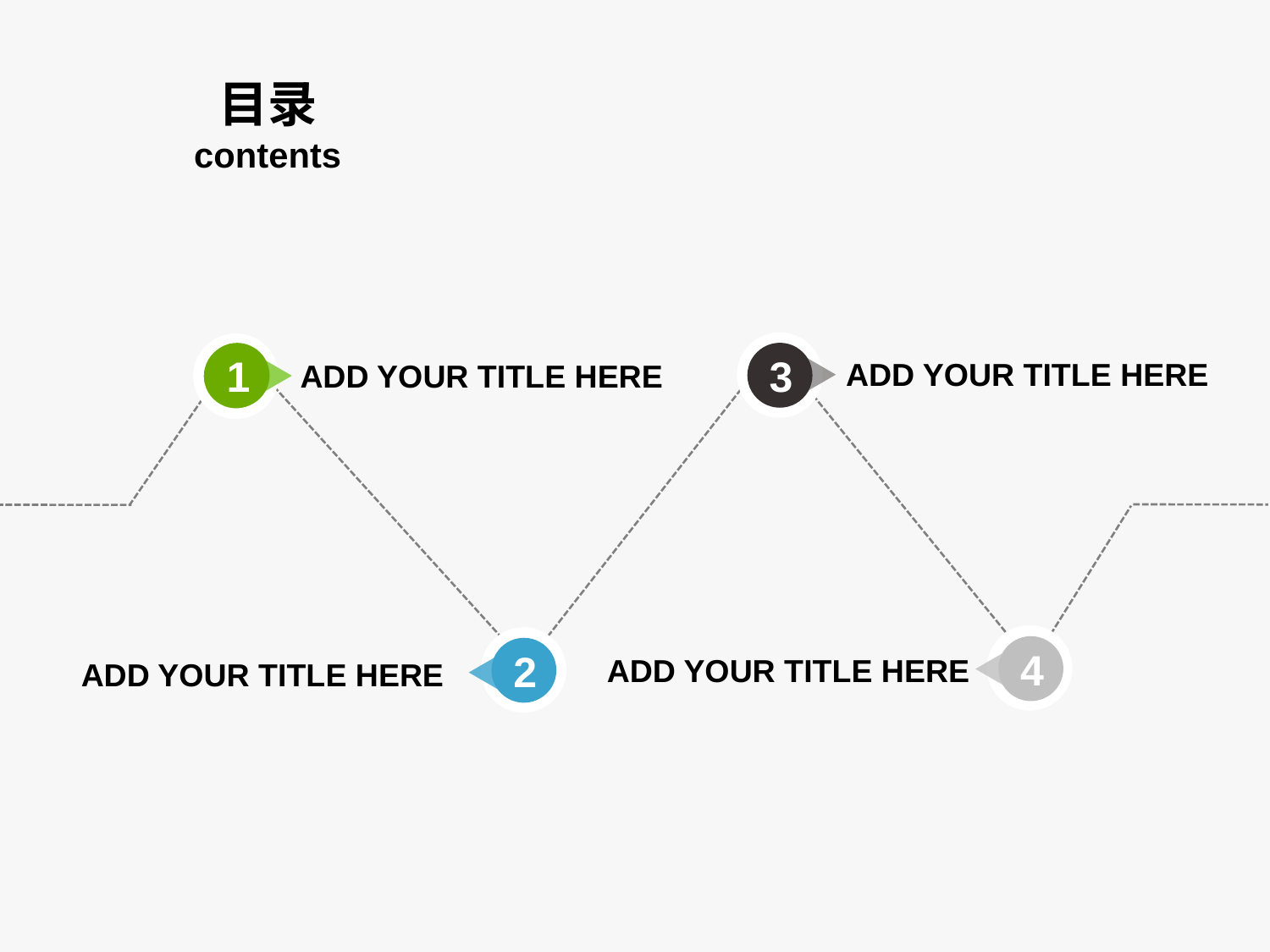

目录
contents
ADD YOUR TITLE HERE
ADD YOUR TITLE HERE

3

1

ADD YOUR TITLE HERE
ADD YOUR TITLE HERE

4

2